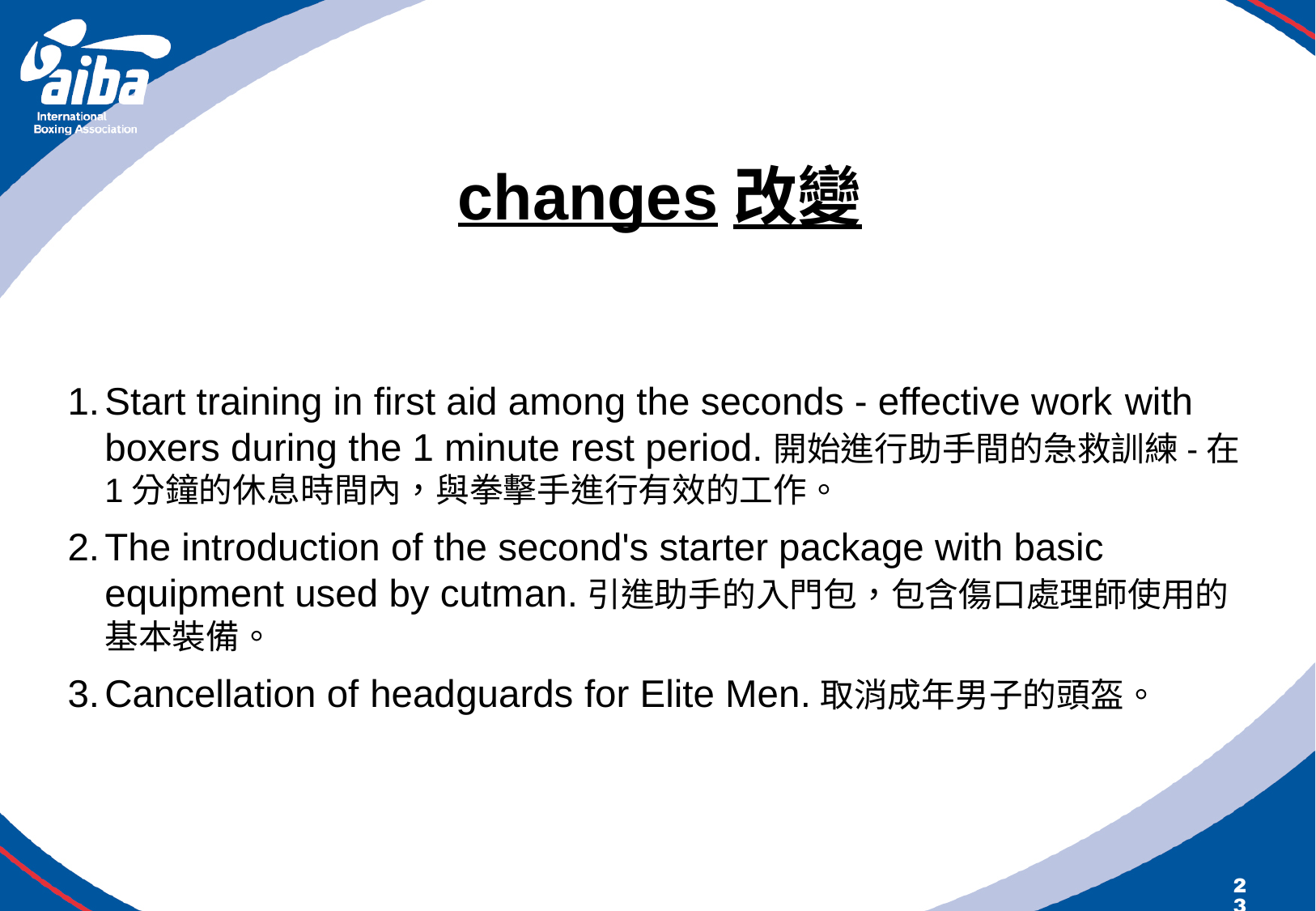

# changes改變
Start training in first aid among the seconds - effective work with boxers during the 1 minute rest period.開始進行助手間的急救訓練-在1分鐘的休息時間內，與拳擊手進行有效的工作。
The introduction of the second's starter package with basic equipment used by cutman.引進助手的入門包，包含傷口處理師使用的基本裝備。
Cancellation of headguards for Elite Men.取消成年男子的頭盔。
237